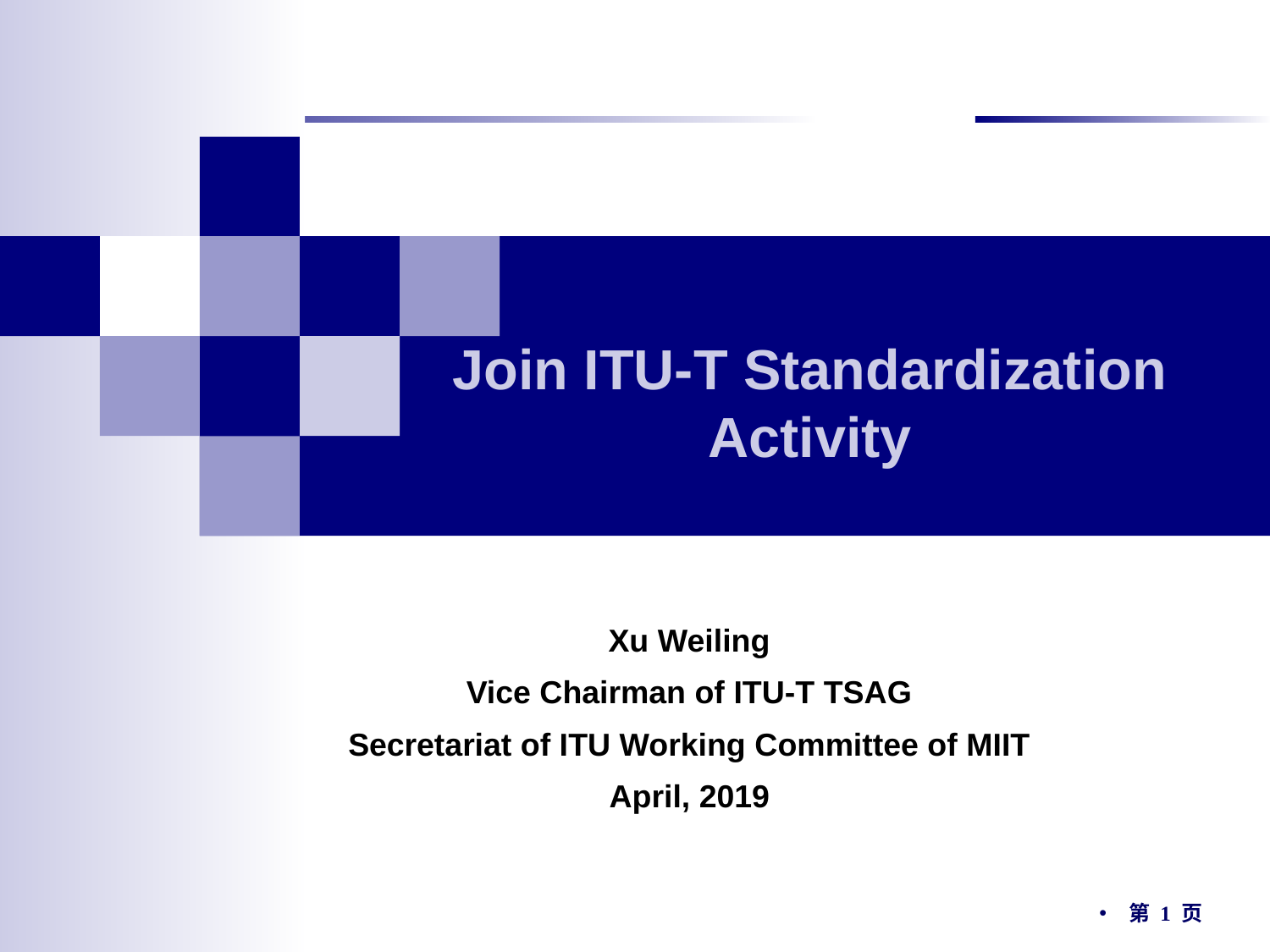

# Join ITU-T Standardization Activity

Xu Weiling
Vice Chairman of ITU-T TSAG
Secretariat of ITU Working Committee of MIIT
April, 2019

第 1 页